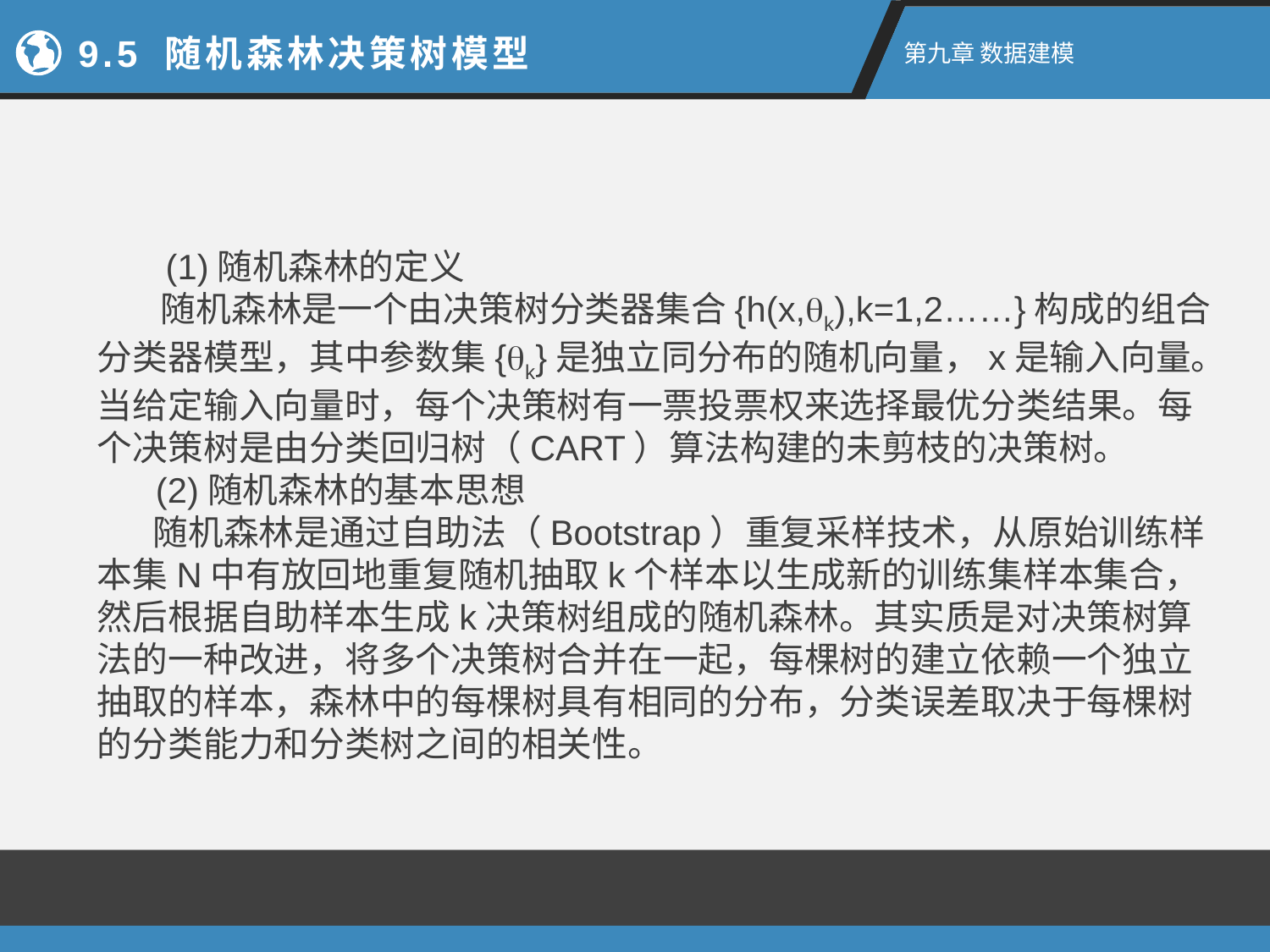

9.5 随机森林决策树模型

第九章 数据建模
       (1)随机森林的定义
       随机森林是一个由决策树分类器集合{h(x,θk),k=1,2……}构成的组合分类器模型，其中参数集{θk}是独立同分布的随机向量，x是输入向量。当给定输入向量时，每个决策树有一票投票权来选择最优分类结果。每个决策树是由分类回归树（CART）算法构建的未剪枝的决策树。
      (2)随机森林的基本思想
      随机森林是通过自助法（Bootstrap）重复采样技术，从原始训练样本集N中有放回地重复随机抽取k个样本以生成新的训练集样本集合，然后根据自助样本生成k决策树组成的随机森林。其实质是对决策树算法的一种改进，将多个决策树合并在一起，每棵树的建立依赖一个独立抽取的样本，森林中的每棵树具有相同的分布，分类误差取决于每棵树的分类能力和分类树之间的相关性。